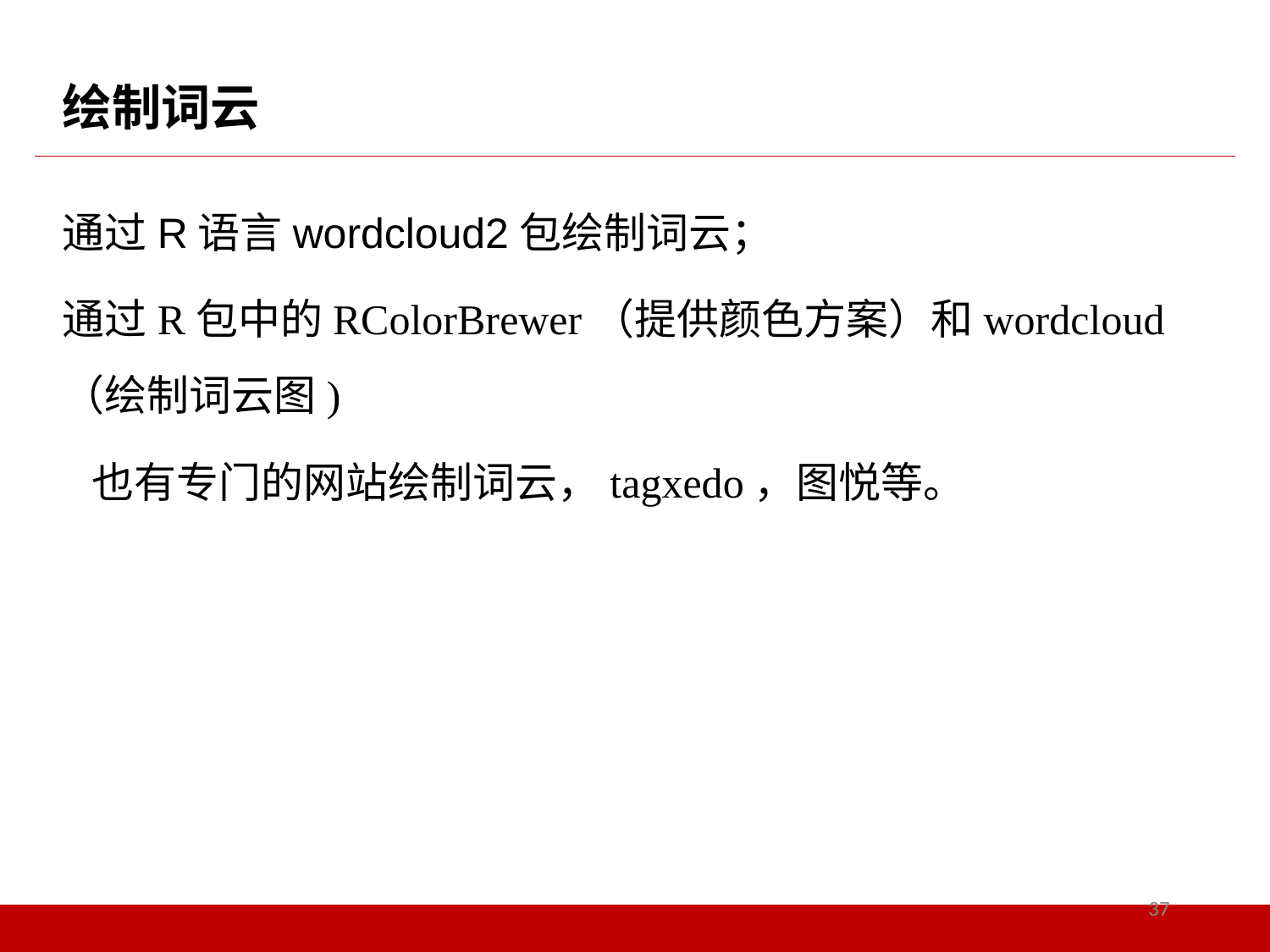

# 绘制词云
通过R语言wordcloud2包绘制词云；
通过R包中的RColorBrewer（提供颜色方案）和wordcloud（绘制词云图)
  也有专门的网站绘制词云，tagxedo，图悦等。
37